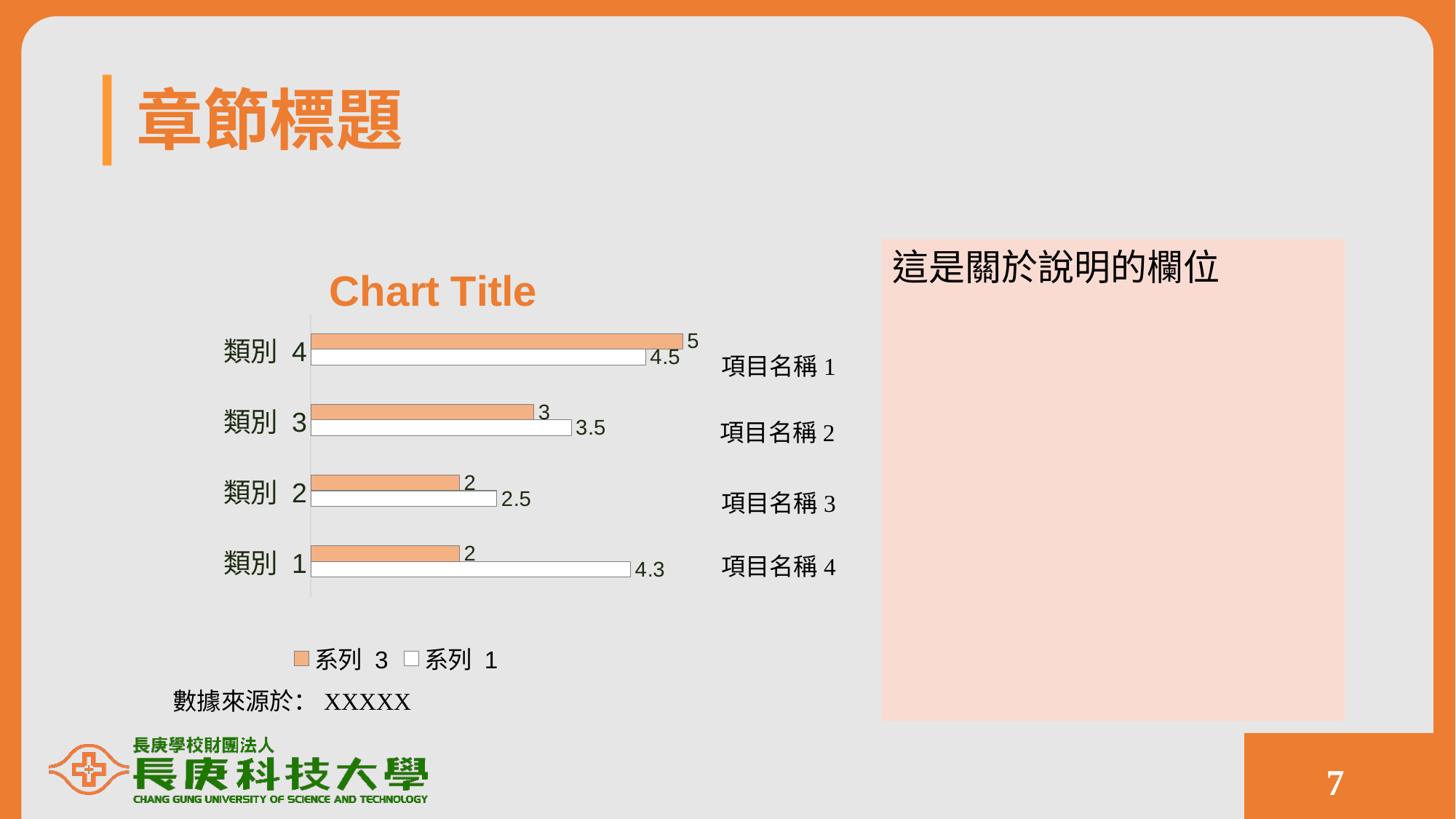

# 章節標題
這是關於說明的欄位

### Chart:

| Category | 系列 1 | 系列 3 |
|---|---|---|
| 類別 1 | 4.3 | 2.0 |
| 類別 2 | 2.5 | 2.0 |
| 類別 3 | 3.5 | 3.0 |
| 類別 4 | 4.5 | 5.0 |
項目名稱1
項目名稱2
項目名稱3
項目名稱4
數據來源於：XXXXX

7